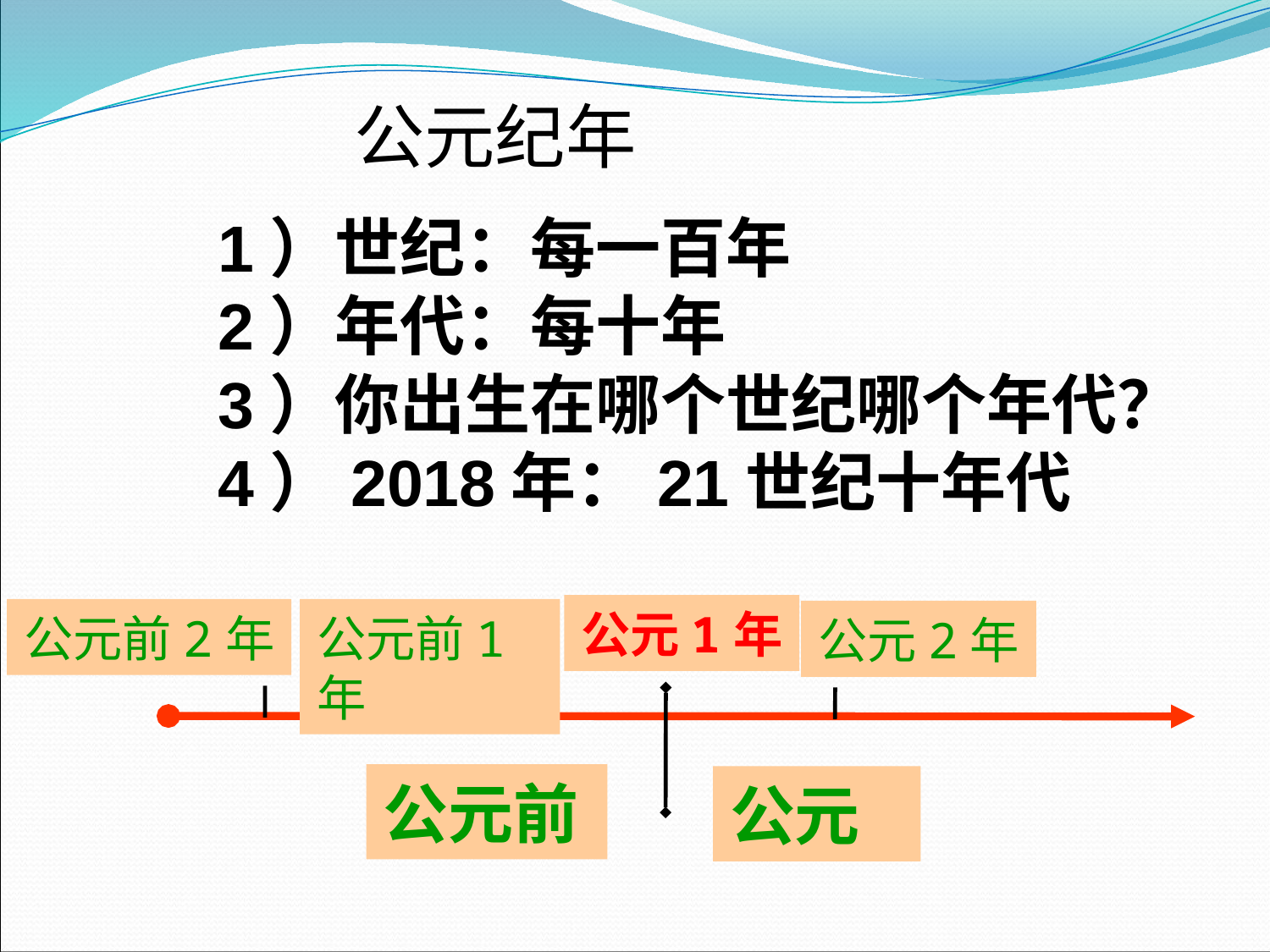

公元纪年
1）世纪：每一百年
2）年代：每十年
3）你出生在哪个世纪哪个年代？
4）2018年：21世纪十年代
公元1年
公元前2年
公元前1年
公元2年

公元前
公元